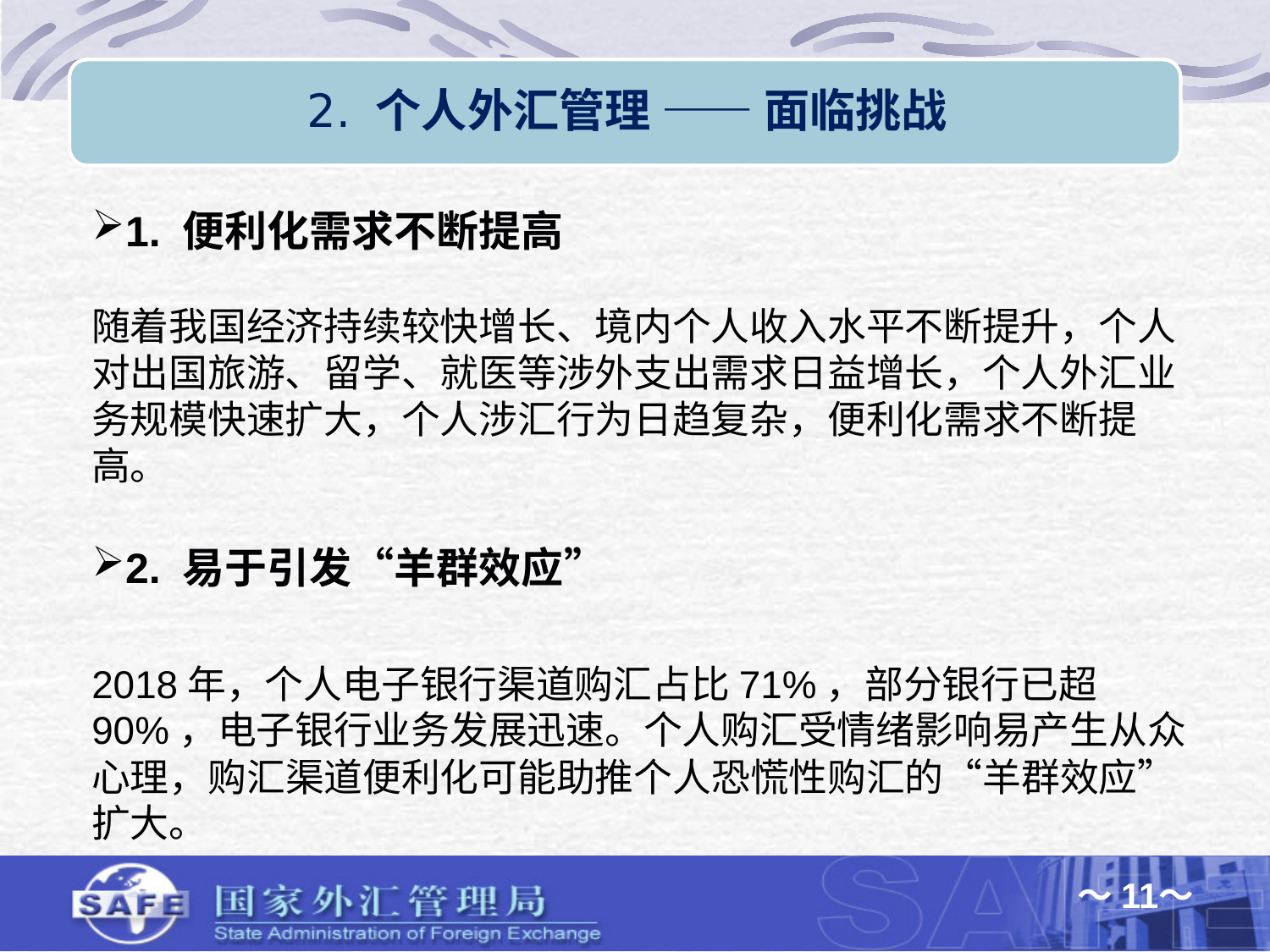

2. 个人外汇管理 —— 面临挑战

1. 便利化需求不断提高

随着我国经济持续较快增长、境内个人收入水平不断提升，个人对出国旅游、留学、就医等涉外支出需求日益增长，个人外汇业务规模快速扩大，个人涉汇行为日趋复杂，便利化需求不断提高。

2. 易于引发“羊群效应”

2018年，个人电子银行渠道购汇占比71%，部分银行已超90%，电子银行业务发展迅速。个人购汇受情绪影响易产生从众心理，购汇渠道便利化可能助推个人恐慌性购汇的“羊群效应”扩大。

～11～